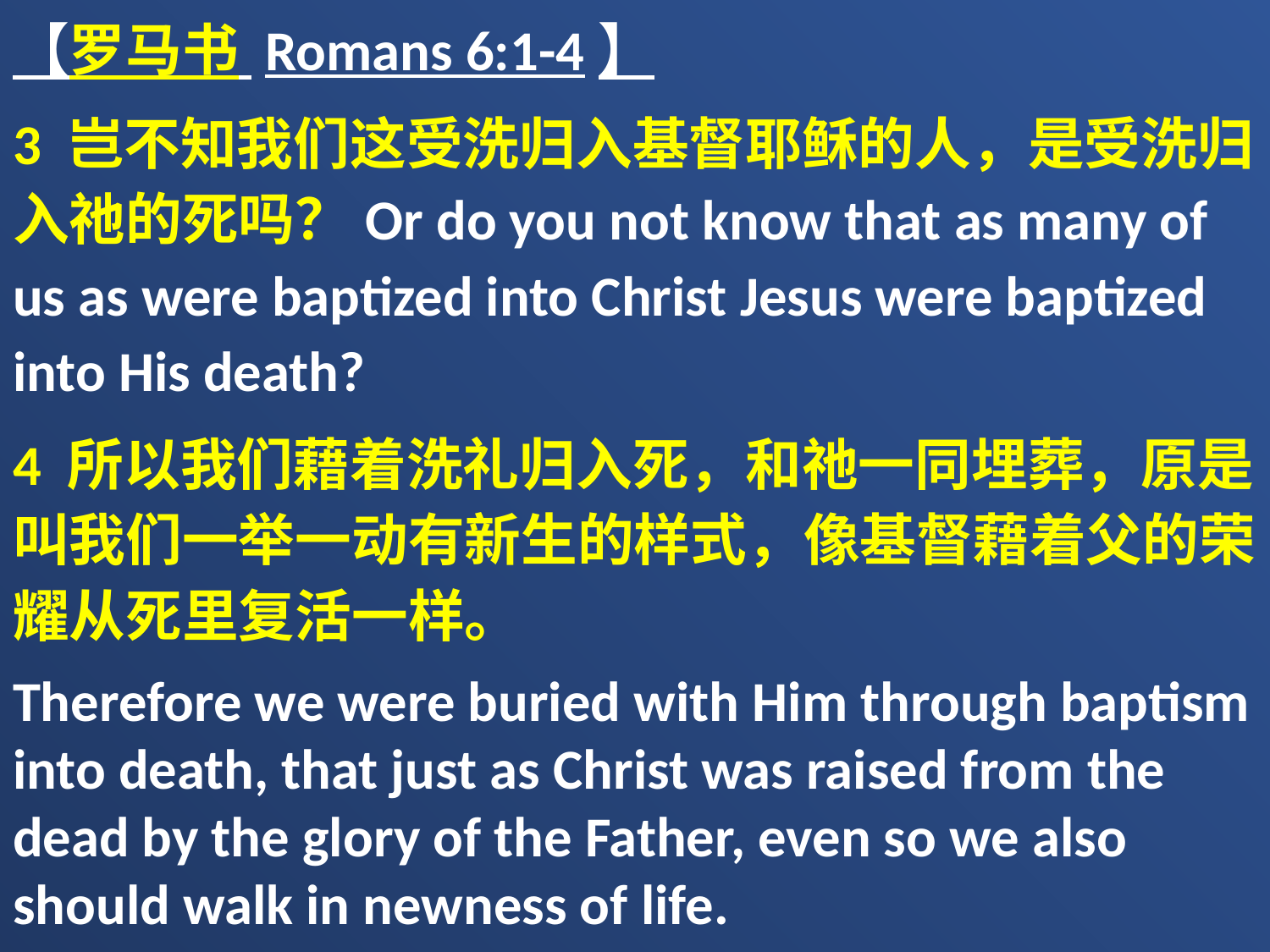

【罗马书 Romans 6:1-4】
3 岂不知我们这受洗归入基督耶稣的人，是受洗归入祂的死吗？Or do you not know that as many of us as were baptized into Christ Jesus were baptized into His death?
4 所以我们藉着洗礼归入死，和祂一同埋葬，原是叫我们一举一动有新生的样式，像基督藉着父的荣耀从死里复活一样。
Therefore we were buried with Him through baptism into death, that just as Christ was raised from the dead by the glory of the Father, even so we also should walk in newness of life.